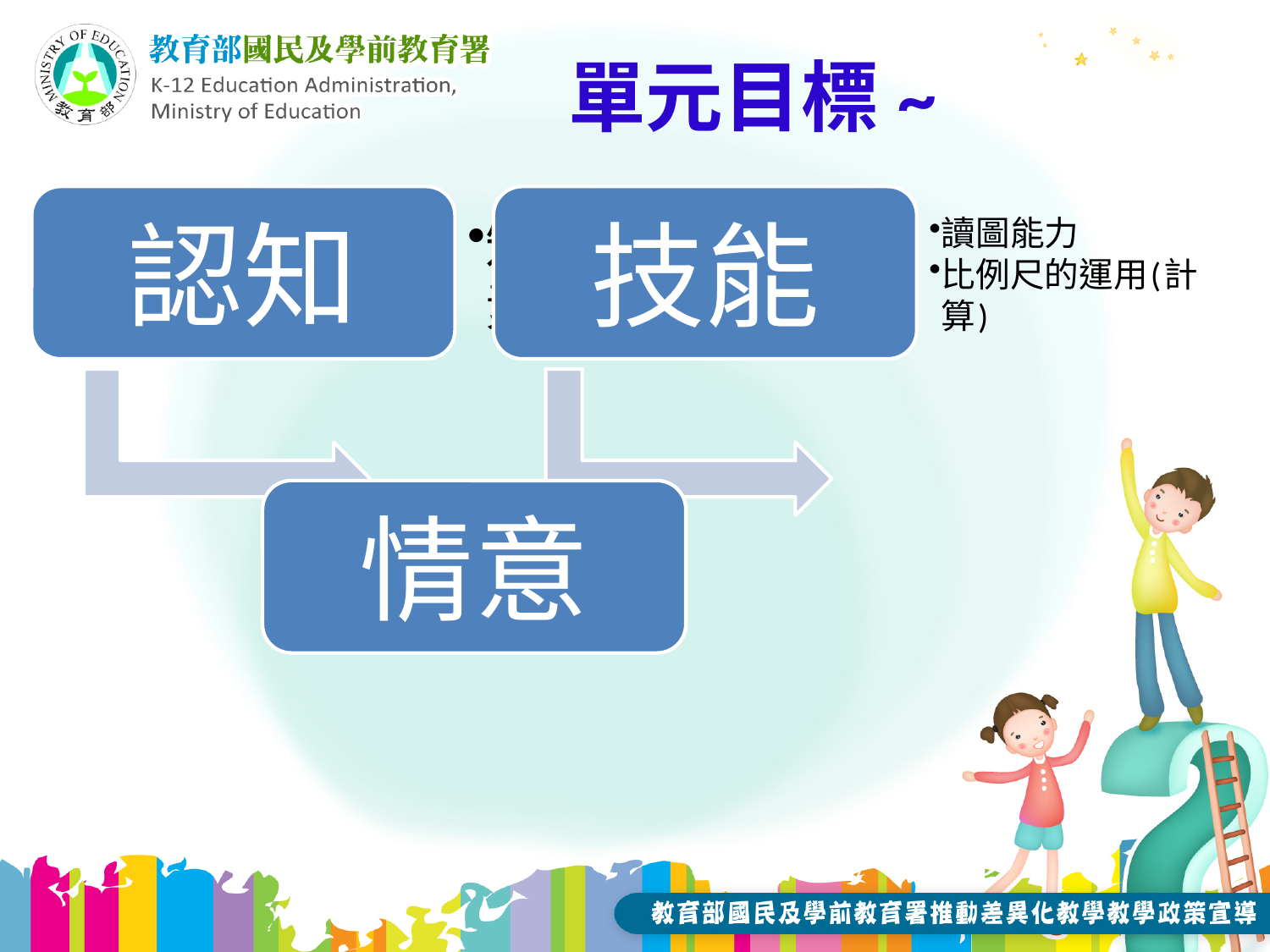

單元目標~

認知
知道地圖要素
讀圖能力
情意
技能
比例尺的運用(計算)